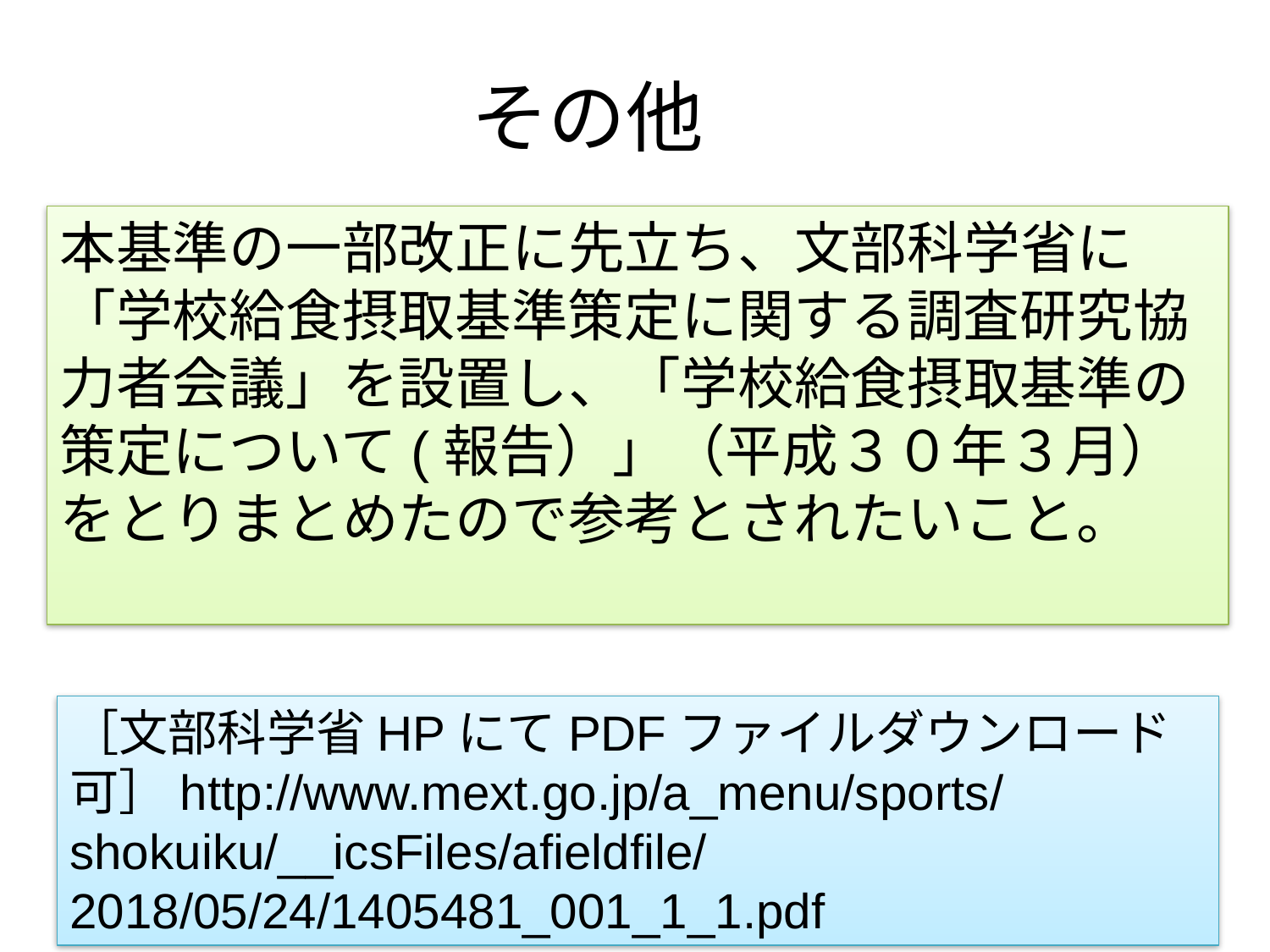

# その他
本基準の一部改正に先立ち、文部科学省に「学校給食摂取基準策定に関する調査研究協力者会議」を設置し、「学校給食摂取基準の策定について(報告）」（平成３０年３月）をとりまとめたので参考とされたいこと。

［文部科学省HPにてPDFファイルダウンロード可］http://www.mext.go.jp/a_menu/sports/shokuiku/__icsFiles/afieldfile/2018/05/24/1405481_001_1_1.pdf